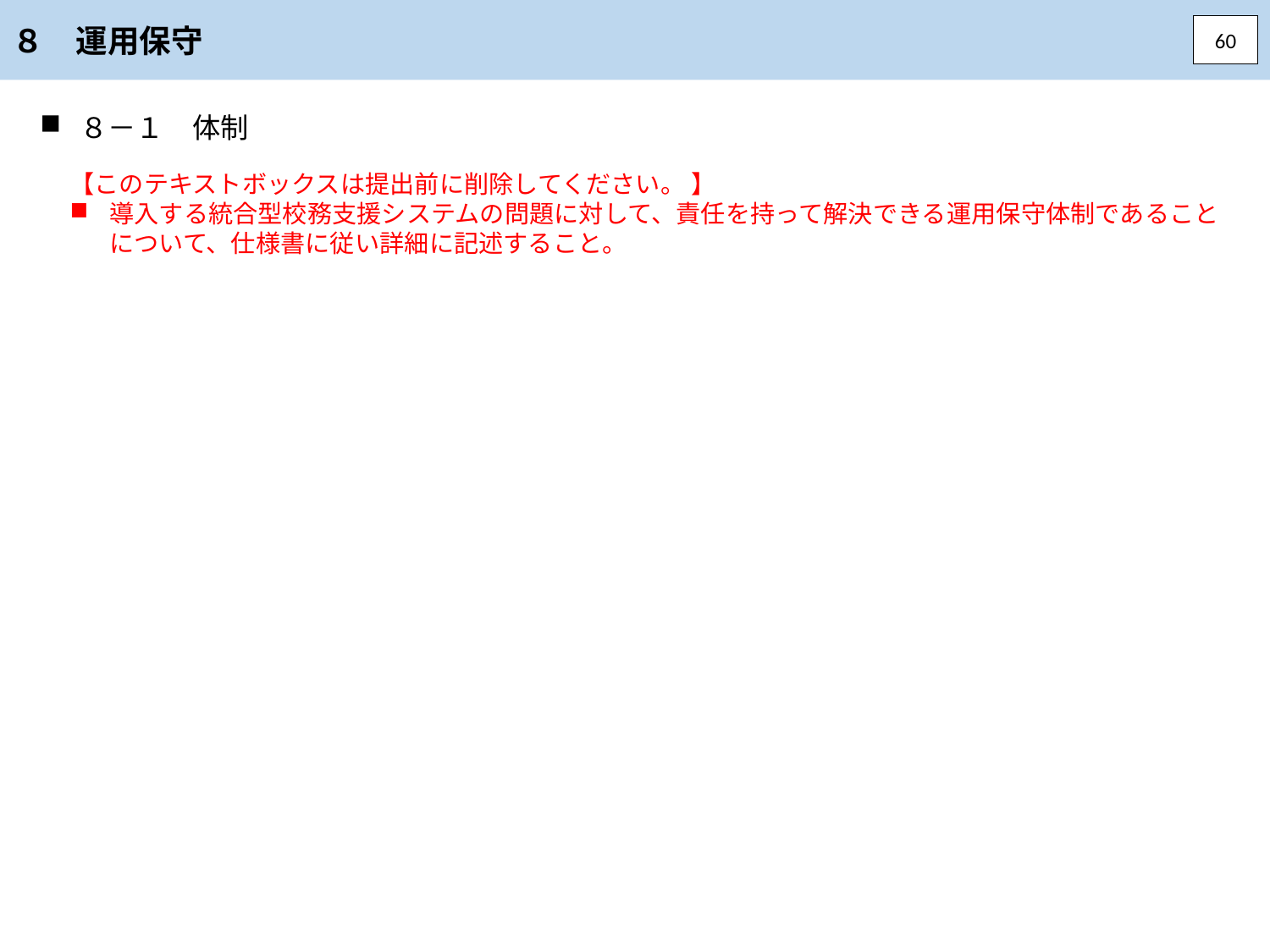

８　運用保守
60
８－１　体制
【このテキストボックスは提出前に削除してください。 】
導入する統合型校務支援システムの問題に対して、責任を持って解決できる運用保守体制であることについて、仕様書に従い詳細に記述すること。